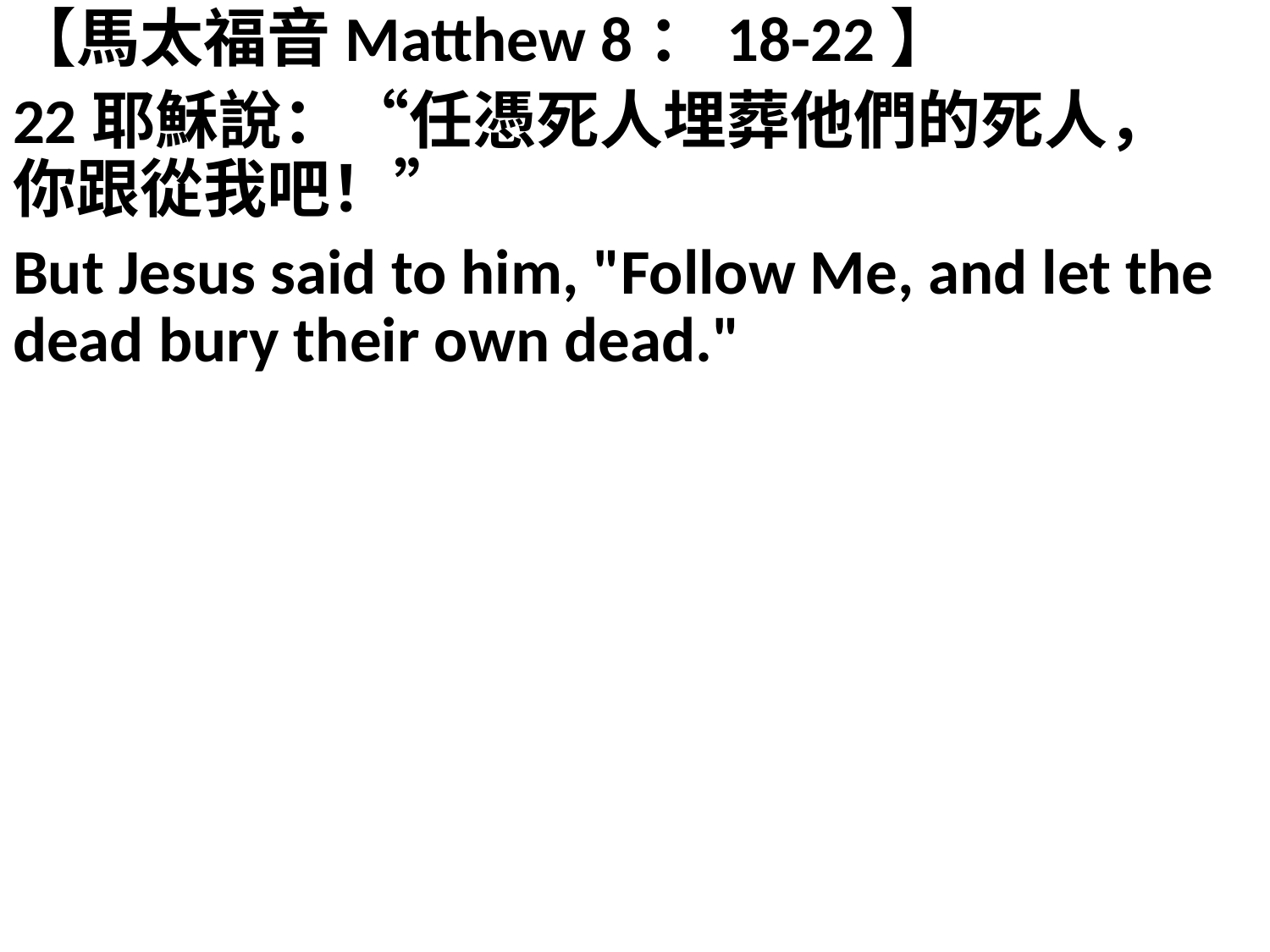

【馬太福音Matthew 8：18-22】
22耶穌說：“任憑死人埋葬他們的死人，你跟從我吧！”
But Jesus said to him, "Follow Me, and let the dead bury their own dead."